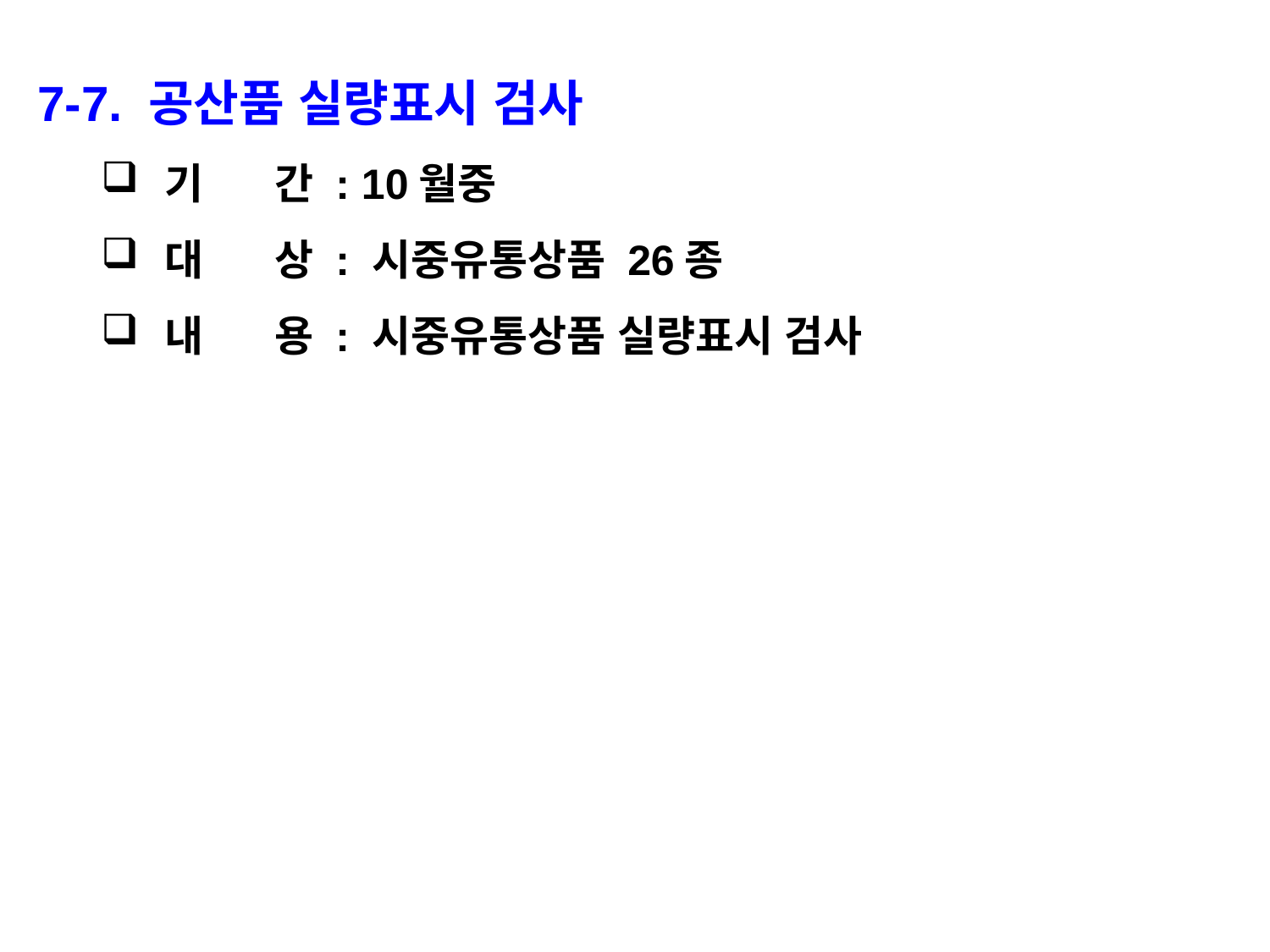

7-7. 공산품 실량표시 검사
기      간 : 10월중
대      상 : 시중유통상품 26종
내      용 : 시중유통상품 실량표시 검사